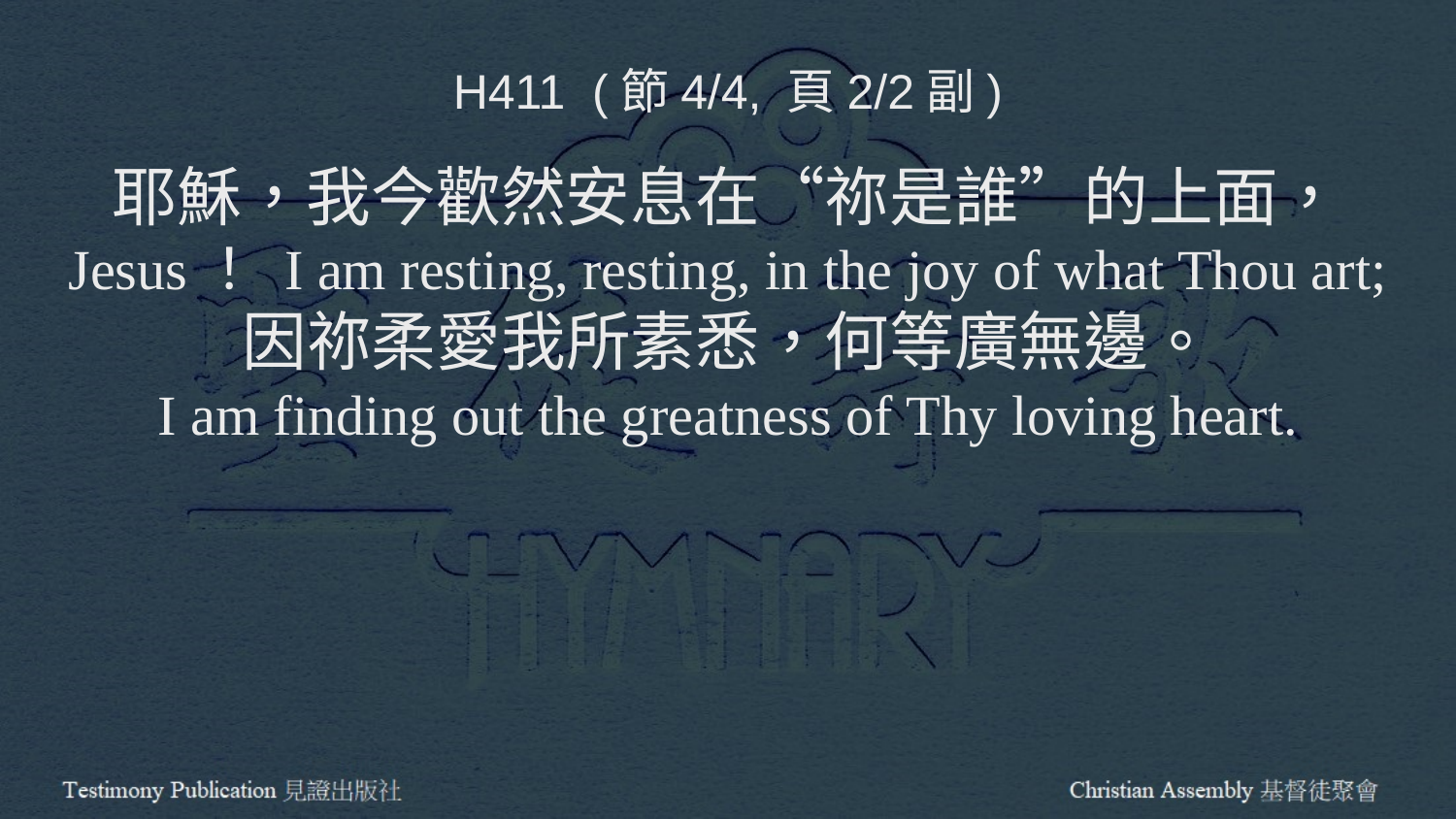

H411  (節4/4, 頁2/2副)

耶穌，我今歡然安息在“祢是誰”的上面，
Jesus！ I am resting, resting, in the joy of what Thou art;
因祢柔愛我所素悉，何等廣無邊。
I am finding out the greatness of Thy loving heart.